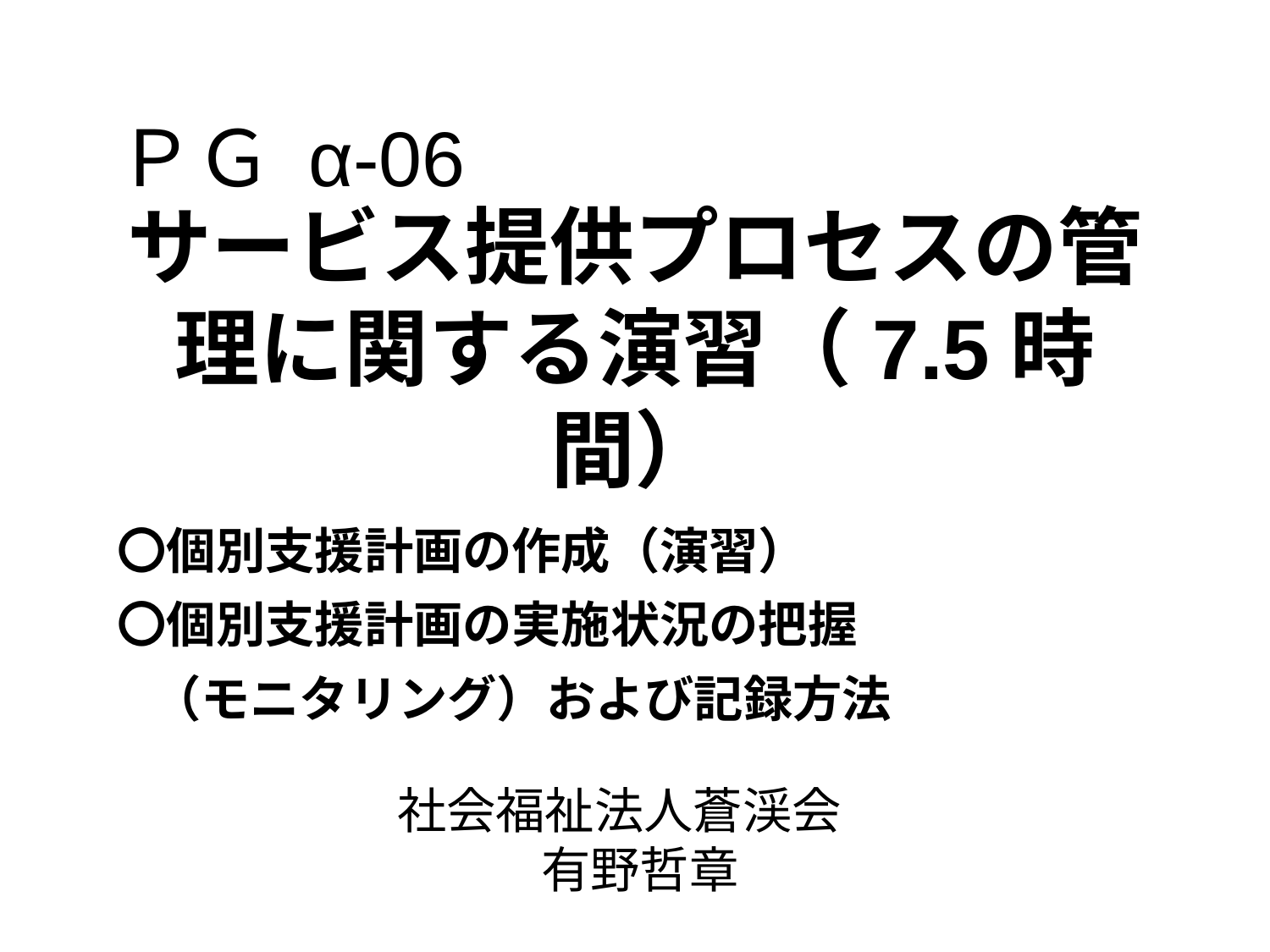

ＰＧ α-06
# サービス提供プロセスの管理に関する演習（7.5時間）
〇個別支援計画の作成（演習）
〇個別支援計画の実施状況の把握
  （モニタリング）および記録方法
社会福祉法人蒼渓会
有野哲章